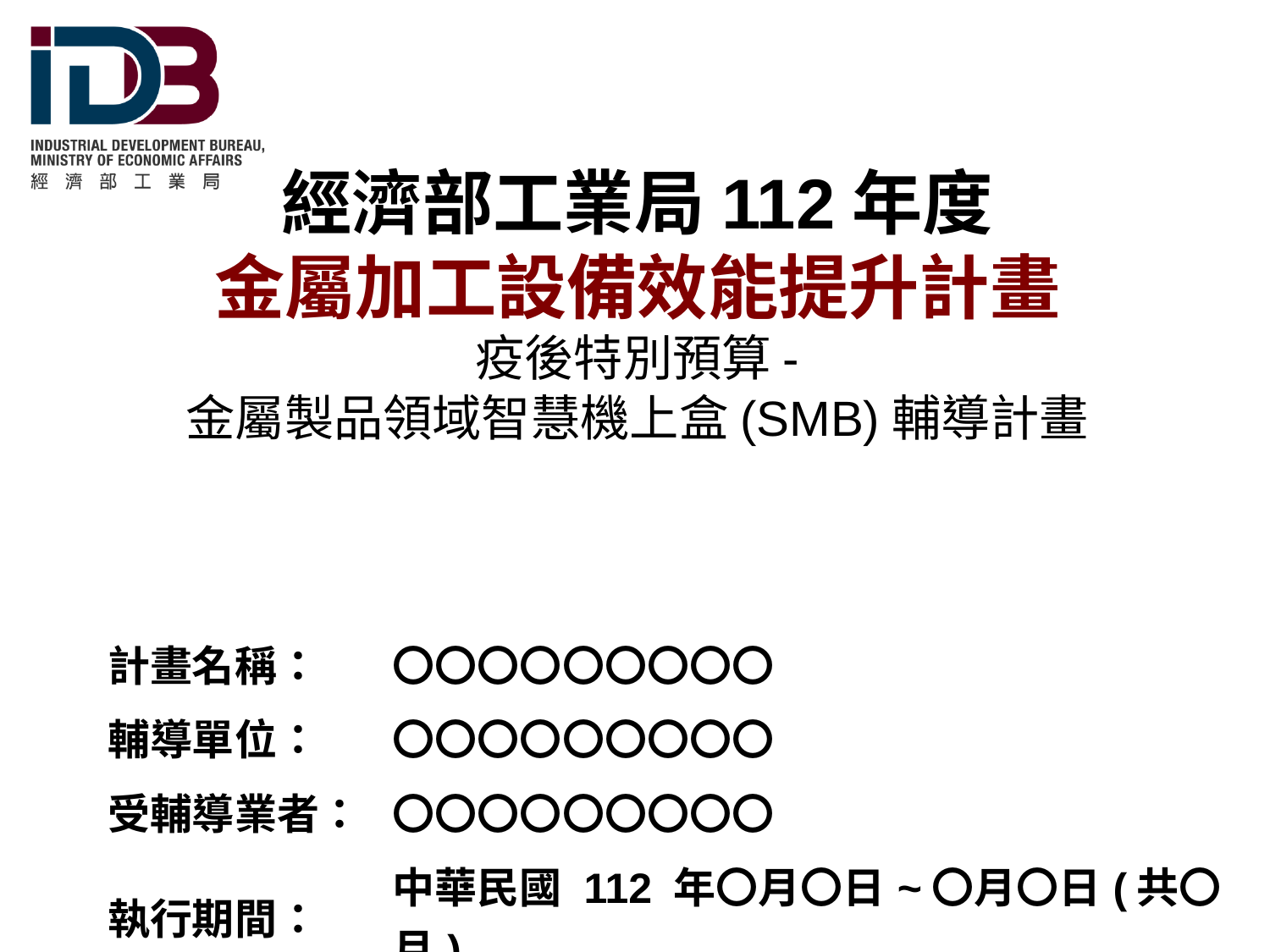

# 經濟部工業局112年度 金屬加工設備效能提升計畫 疫後特別預算- 金屬製品領域智慧機上盒(SMB)輔導計畫
| 計畫名稱： | 〇〇〇〇〇〇〇〇〇 |
| --- | --- |
| 輔導單位： | 〇〇〇〇〇〇〇〇〇 |
| 受輔導業者： | 〇〇〇〇〇〇〇〇〇 |
| 執行期間： | 中華民國 112 年〇月〇日~〇月〇日(共〇月) |